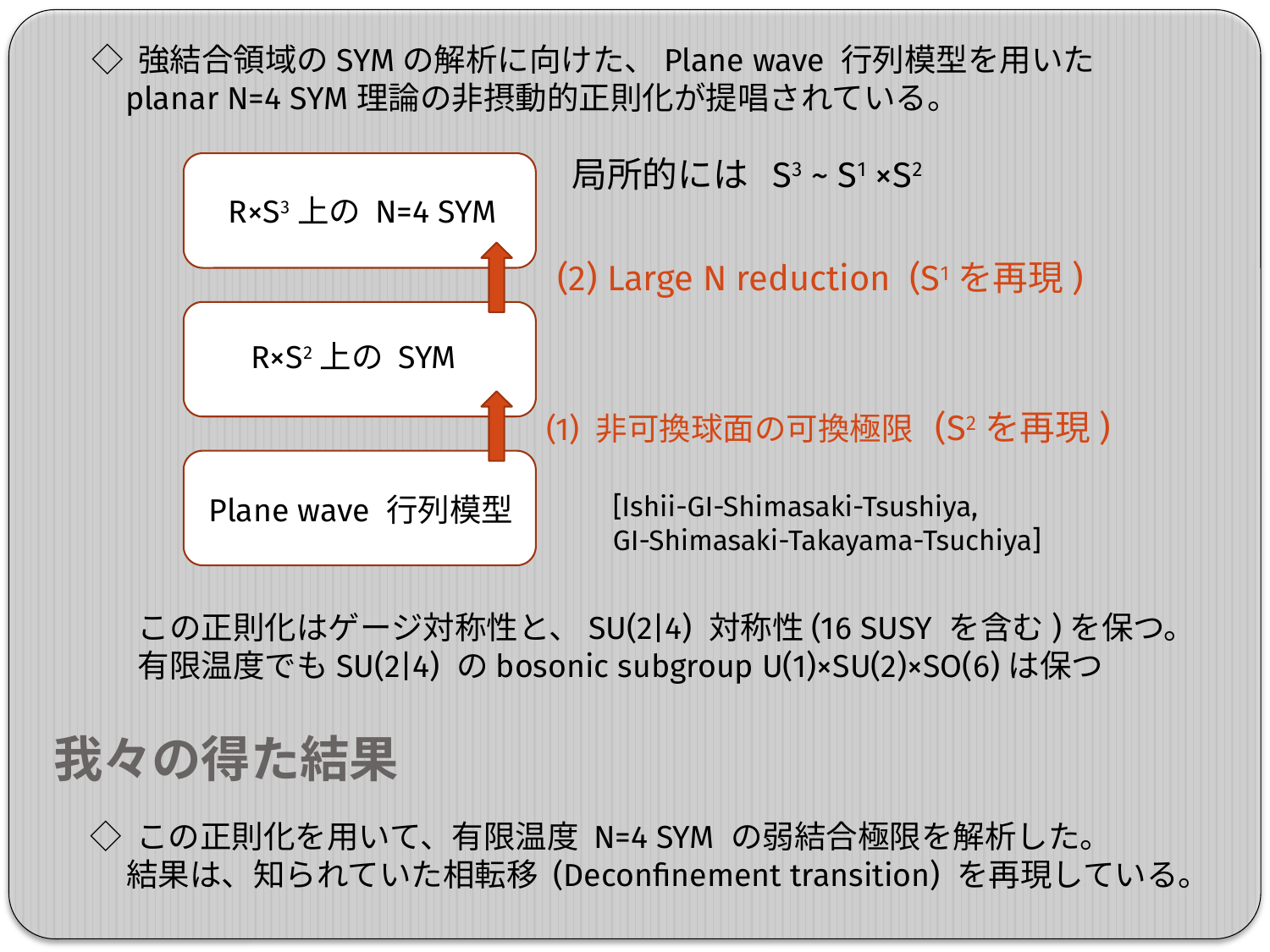

◇ 強結合領域のSYMの解析に向けた、Plane wave 行列模型を用いた
    planar N=4 SYM理論の非摂動的正則化が提唱されている。
局所的には  S3 ~ S1 ×S2

R×S3上の N=4 SYM

(2) Large N reduction  (S1を再現)

R×S2上の SYM

(1) 非可換球面の可換極限  (S2を再現)

[Ishii-GI-Shimasaki-Tsushiya,
GI-Shimasaki-Takayama-Tsuchiya]
Plane wave 行列模型
　 この正則化はゲージ対称性と、SU(2|4) 対称性(16 SUSY を含む)を保つ。
　 有限温度でもSU(2|4) のbosonic subgroup U(1)×SU(2)×SO(6)は保つ
# 我々の得た結果
◇ この正則化を用いて、有限温度 N=4 SYM の弱結合極限を解析した。
    結果は、知られていた相転移 (Deconfinement transition) を再現している。